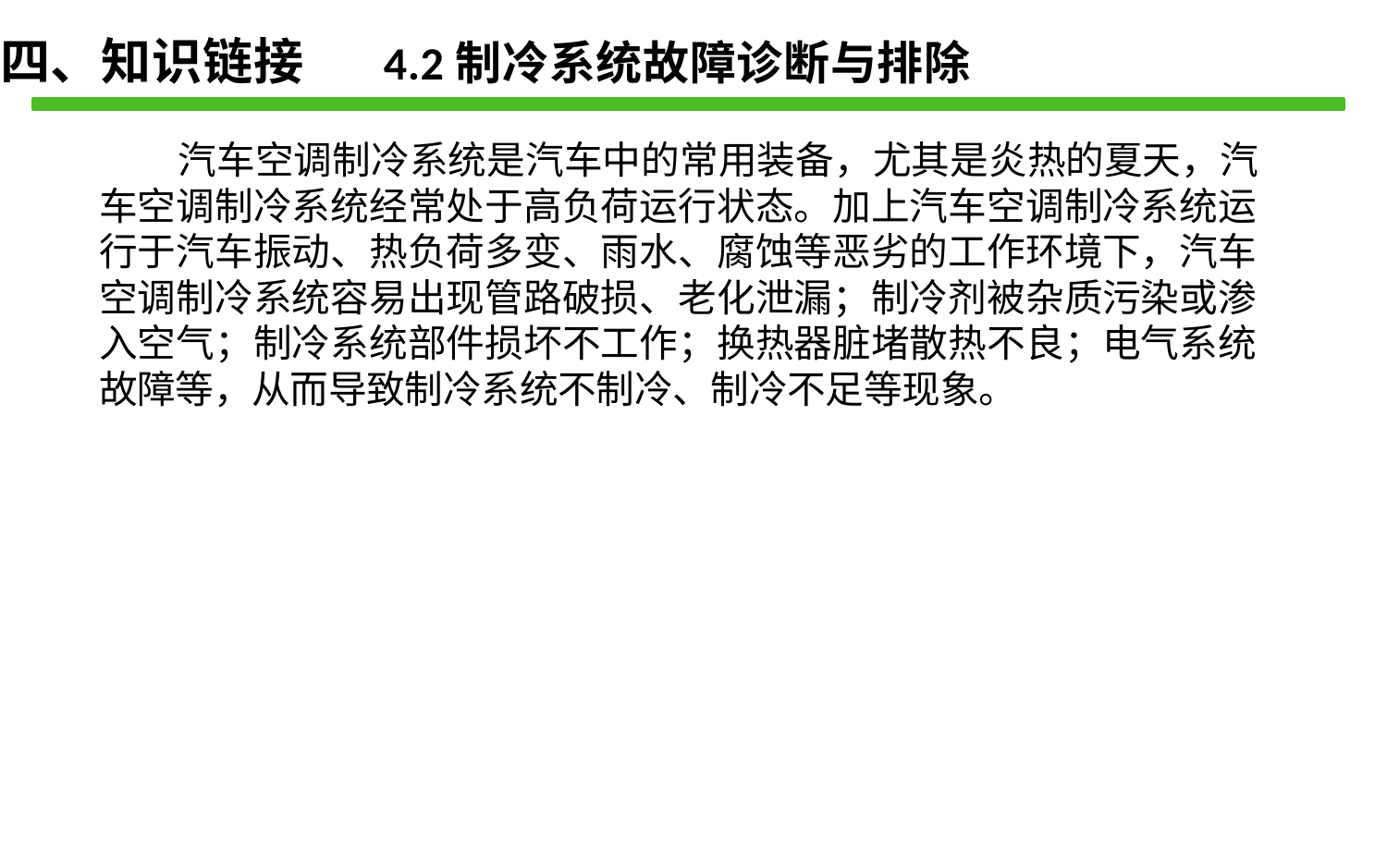

四、知识链接     4.2制冷系统故障诊断与排除

汽车空调制冷系统是汽车中的常用装备，尤其是炎热的夏天，汽 车空调制冷系统经常处于高负荷运行状态。加上汽车空调制冷系统运 行于汽车振动、热负荷多变、雨水、腐蚀等恶劣的工作环境下，汽车 空调制冷系统容易出现管路破损、老化泄漏；制冷剂被杂质污染或渗 入空气；制冷系统部件损坏不工作；换热器脏堵散热不良；电气系统 故障等，从而导致制冷系统不制冷、制冷不足等现象。